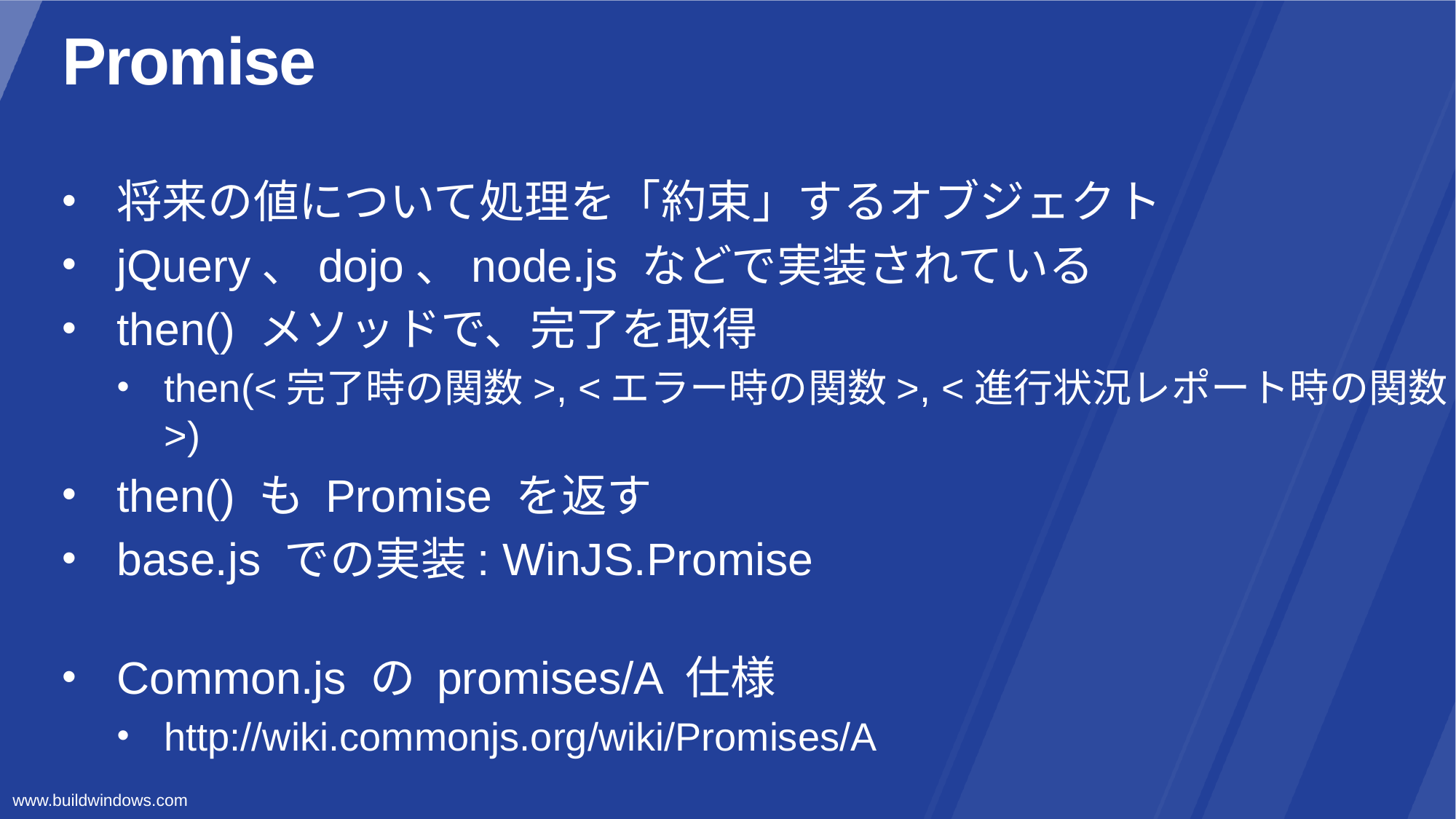

# Promise
将来の値について処理を「約束」するオブジェクト
jQuery、dojo、node.js などで実装されている
then() メソッドで、完了を取得
then(<完了時の関数>, <エラー時の関数>, <進行状況レポート時の関数>)
then() も Promise を返す
base.js での実装: WinJS.Promise

Common.js の promises/A 仕様
http://wiki.commonjs.org/wiki/Promises/A